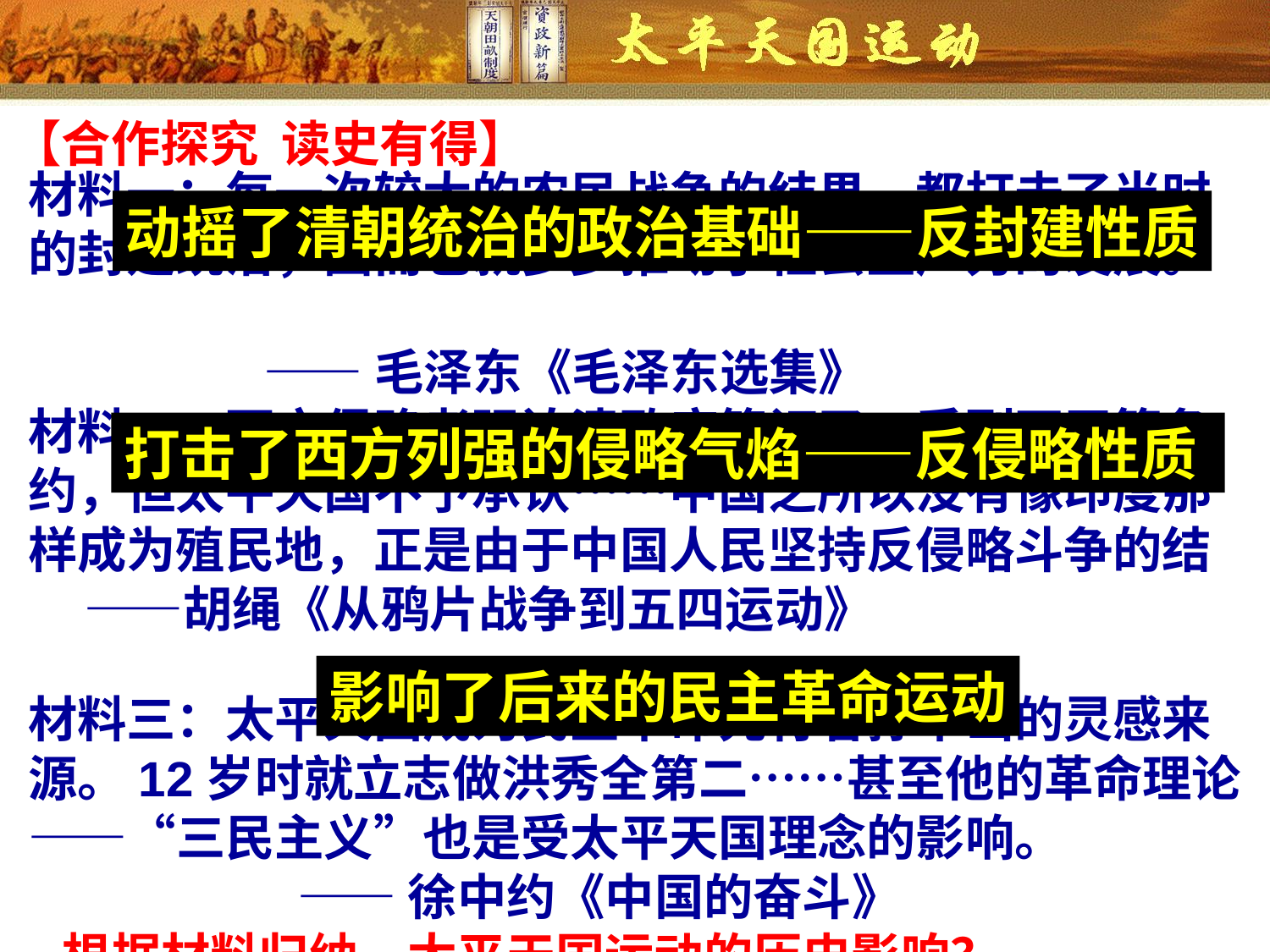

【合作探究  读史有得】
材料一：每一次较大的农民战争的结果，都打击了当时的封建统治，因而也就多少推动了社会生产力的发展。
                     ——毛泽东《毛泽东选集》
材料二：西方侵略者强迫清政府签订了一系列不平等条约，但太平天国不予承认……中国之所以没有像印度那样成为殖民地，正是由于中国人民坚持反侵略斗争的结        ——胡绳《从鸦片战争到五四运动》

材料三：太平天国成为民主革命先行者孙中山的灵感来源。12岁时就立志做洪秀全第二……甚至他的革命理论——“三民主义”也是受太平天国理念的影响。
                        ——徐中约《中国的奋斗》
  根据材料归纳，太平天国运动的历史影响？
动摇了清朝统治的政治基础——反封建性质
打击了西方列强的侵略气焰——反侵略性质
影响了后来的民主革命运动